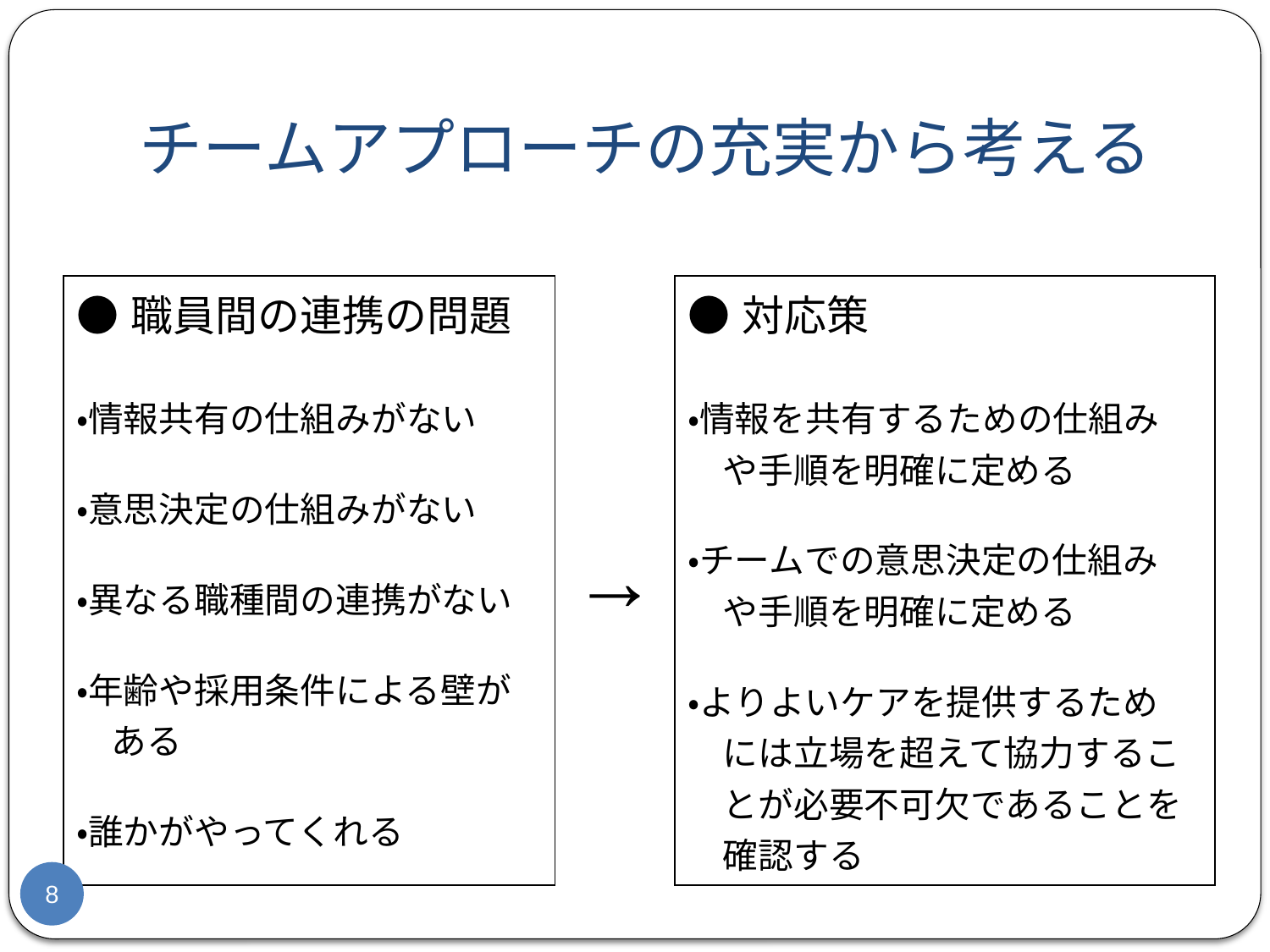

# チームアプローチの充実から考える
| ●職員間の連携の問題 ・情報共有の仕組みがない ・意思決定の仕組みがない ・異なる職種間の連携がない ・年齢や採用条件による壁が 　ある ・誰かがやってくれる | → | ●対応策 ・情報を共有するための仕組み 　や手順を明確に定める ・チームでの意思決定の仕組み 　や手順を明確に定める ・よりよいケアを提供するため 　には立場を超えて協力するこ 　とが必要不可欠であることを 　確認する |
| --- | --- | --- |
8